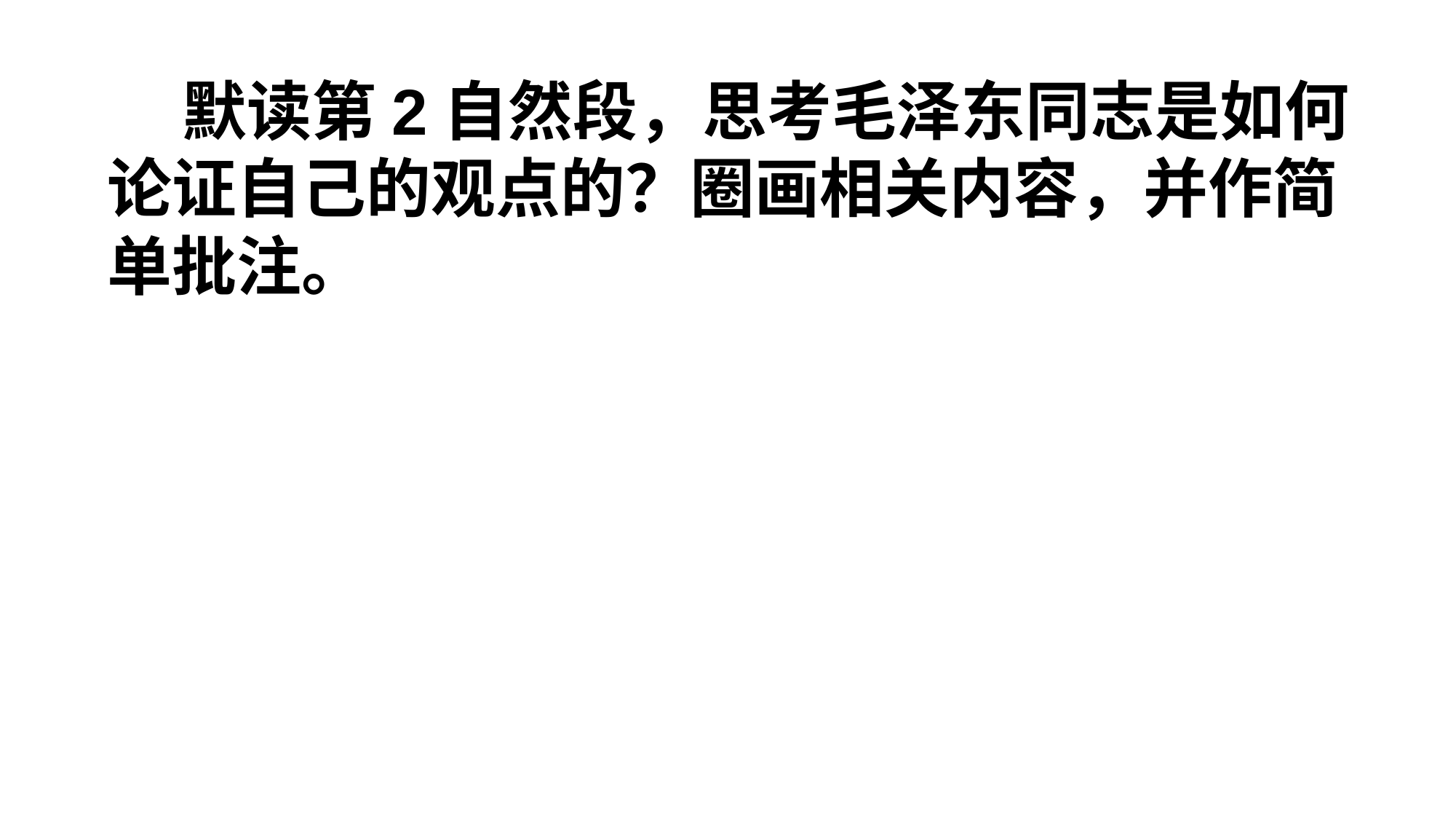

默读第2自然段，思考毛泽东同志是如何论证自己的观点的？圈画相关内容，并作简单批注。